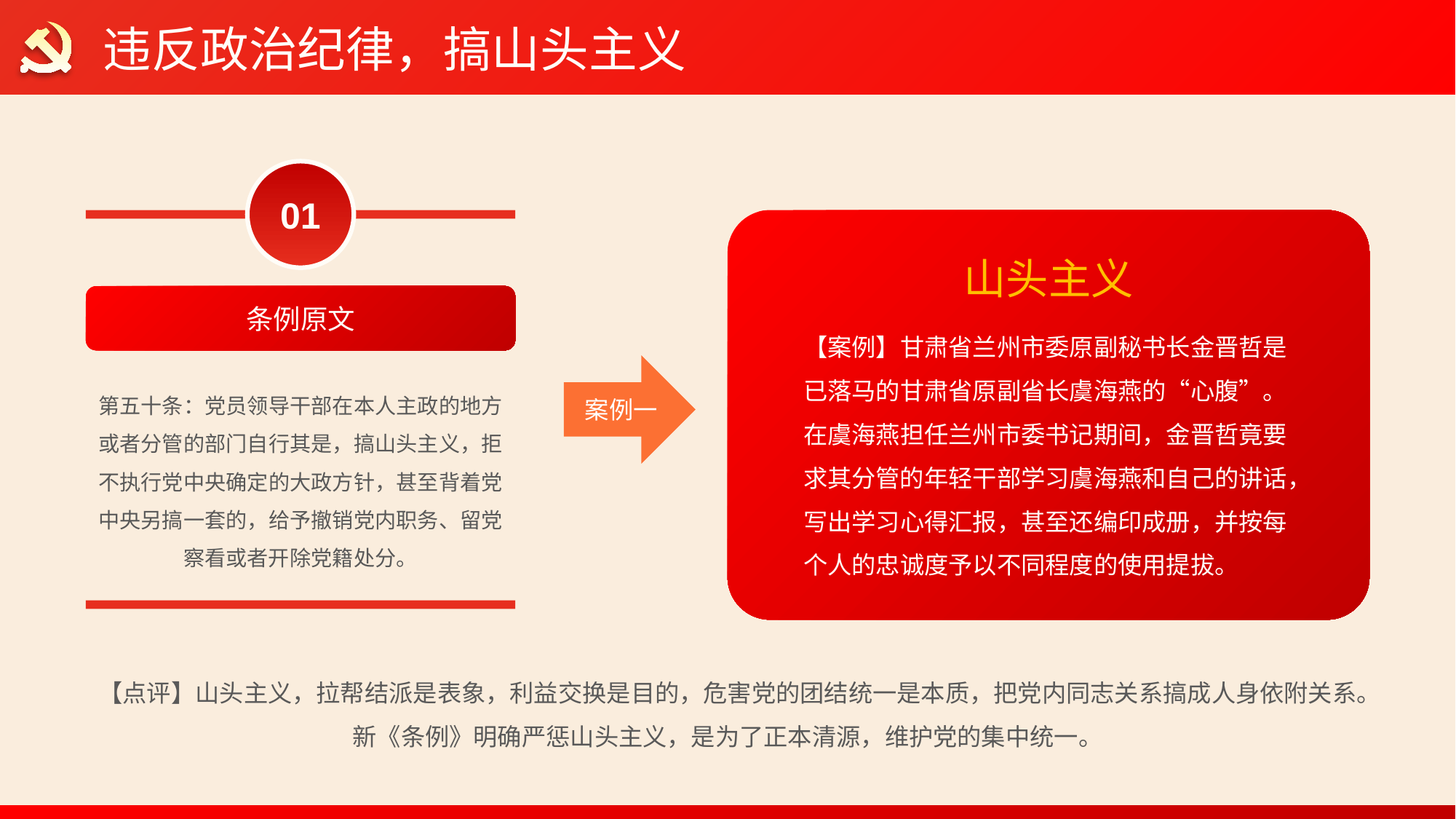

违反政治纪律，搞山头主义
01

山头主义
【案例】甘肃省兰州市委原副秘书长金晋哲是已落马的甘肃省原副省长虞海燕的“心腹”。在虞海燕担任兰州市委书记期间，金晋哲竟要求其分管的年轻干部学习虞海燕和自己的讲话，写出学习心得汇报，甚至还编印成册，并按每个人的忠诚度予以不同程度的使用提拔。
条例原文
案例一
第五十条：党员领导干部在本人主政的地方或者分管的部门自行其是，搞山头主义，拒不执行党中央确定的大政方针，甚至背着党中央另搞一套的，给予撤销党内职务、留党察看或者开除党籍处分。

【点评】山头主义，拉帮结派是表象，利益交换是目的，危害党的团结统一是本质，把党内同志关系搞成人身依附关系。新《条例》明确严惩山头主义，是为了正本清源，维护党的集中统一。